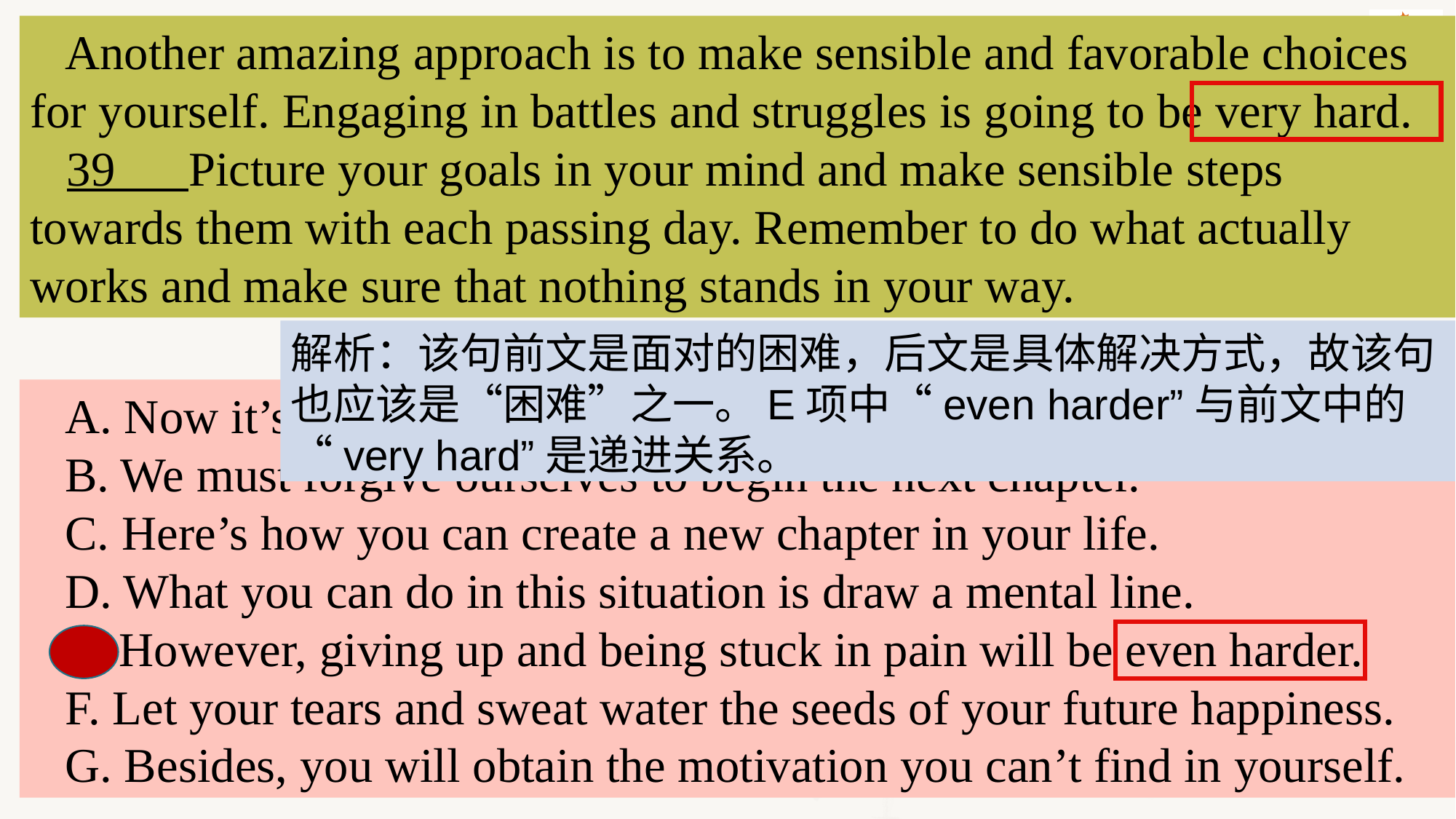

Another amazing approach is to make sensible and favorable choices for yourself. Engaging in battles and struggles is going to be very hard.      39      Picture your goals in your mind and make sensible steps towards them with each passing day. Remember to do what actually works and make sure that nothing stands in your way.

解析：该句前文是面对的困难，后文是具体解决方式，故该句也应该是“困难”之一。E项中“even harder”与前文中的“very hard”是递进关系。
A. Now it’s your turn to think outside the box.
B. We must forgive ourselves to begin the next chapter.
C. Here’s how you can create a new chapter in your life.
D. What you can do in this situation is draw a mental line.
E. However, giving up and being stuck in pain will be even harder.
F. Let your tears and sweat water the seeds of your future happiness.
G. Besides, you will obtain the motivation you can’t find in yourself.